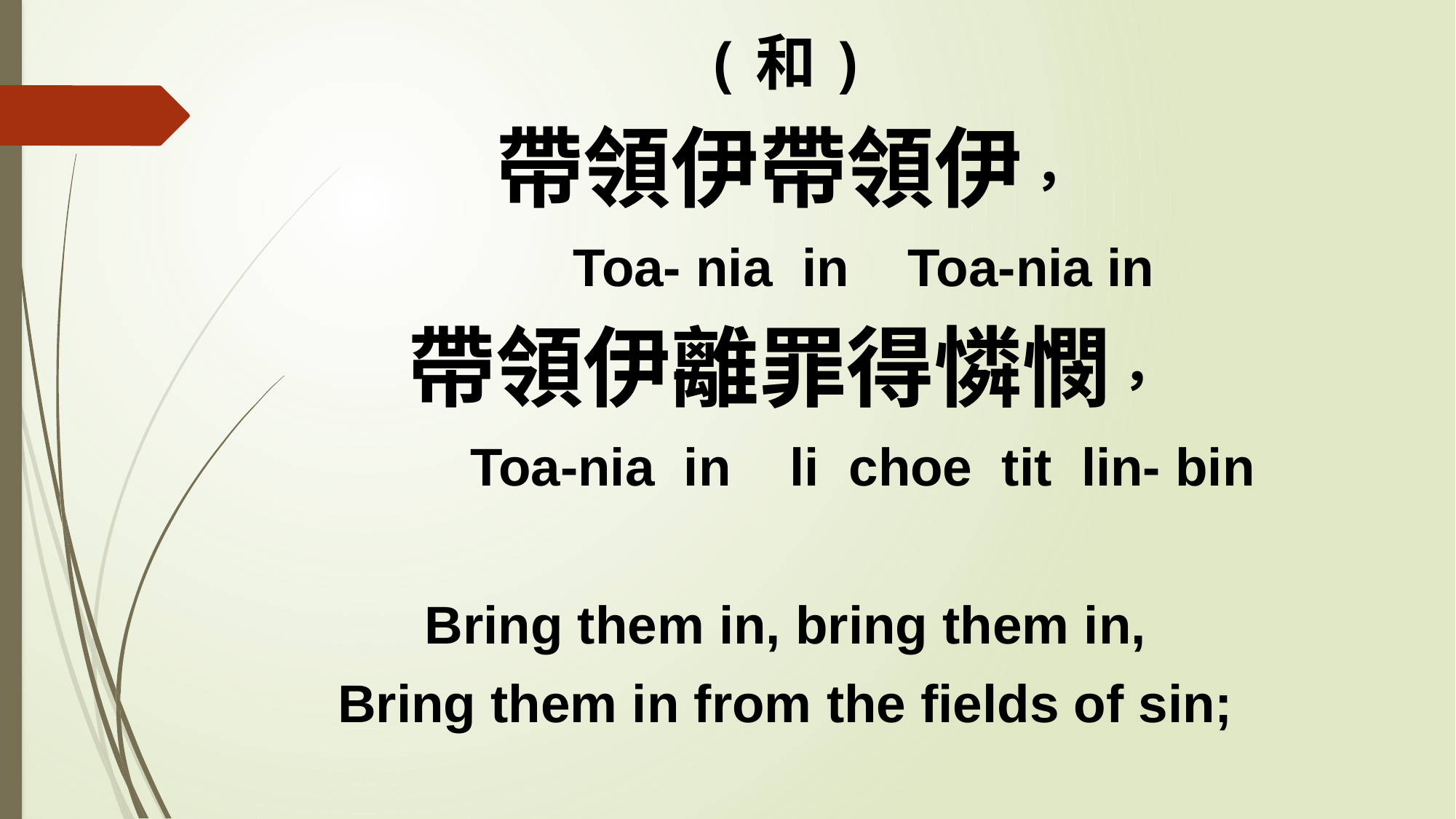

(和)
帶領伊帶領伊，
                       Toa- nia  in    Toa-nia in
帶領伊離罪得憐憫，
                Toa-nia  in    li  choe  tit  lin- bin

Bring them in, bring them in,
Bring them in from the fields of sin;